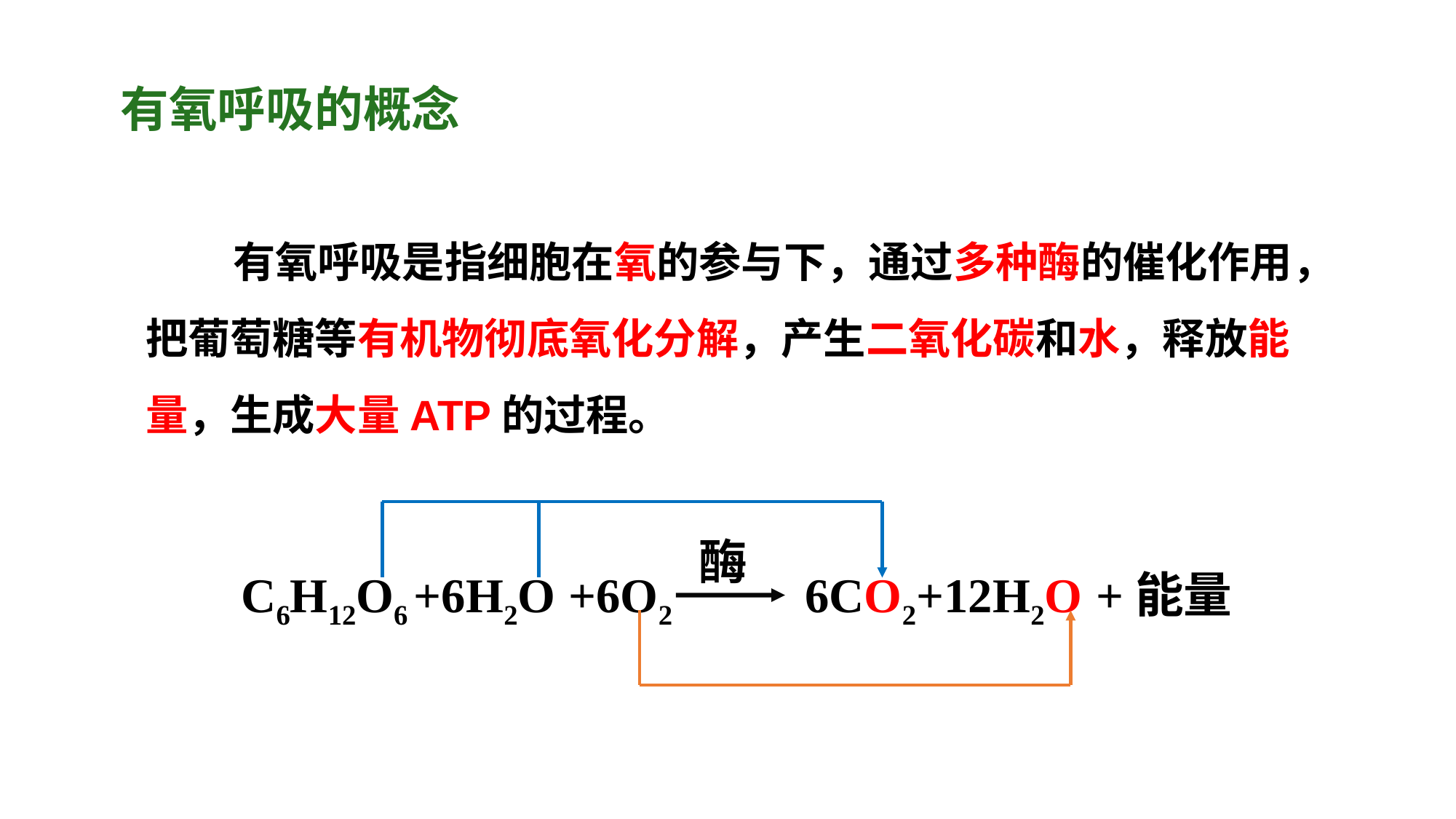

有氧呼吸的概念

        有氧呼吸是指细胞在氧的参与下，通过多种酶的催化作用，把葡萄糖等有机物彻底氧化分解，产生二氧化碳和水，释放能量，生成大量ATP的过程。

酶

C6H12O6
+6H2O
+6O2
6CO2+12H2O
+能量